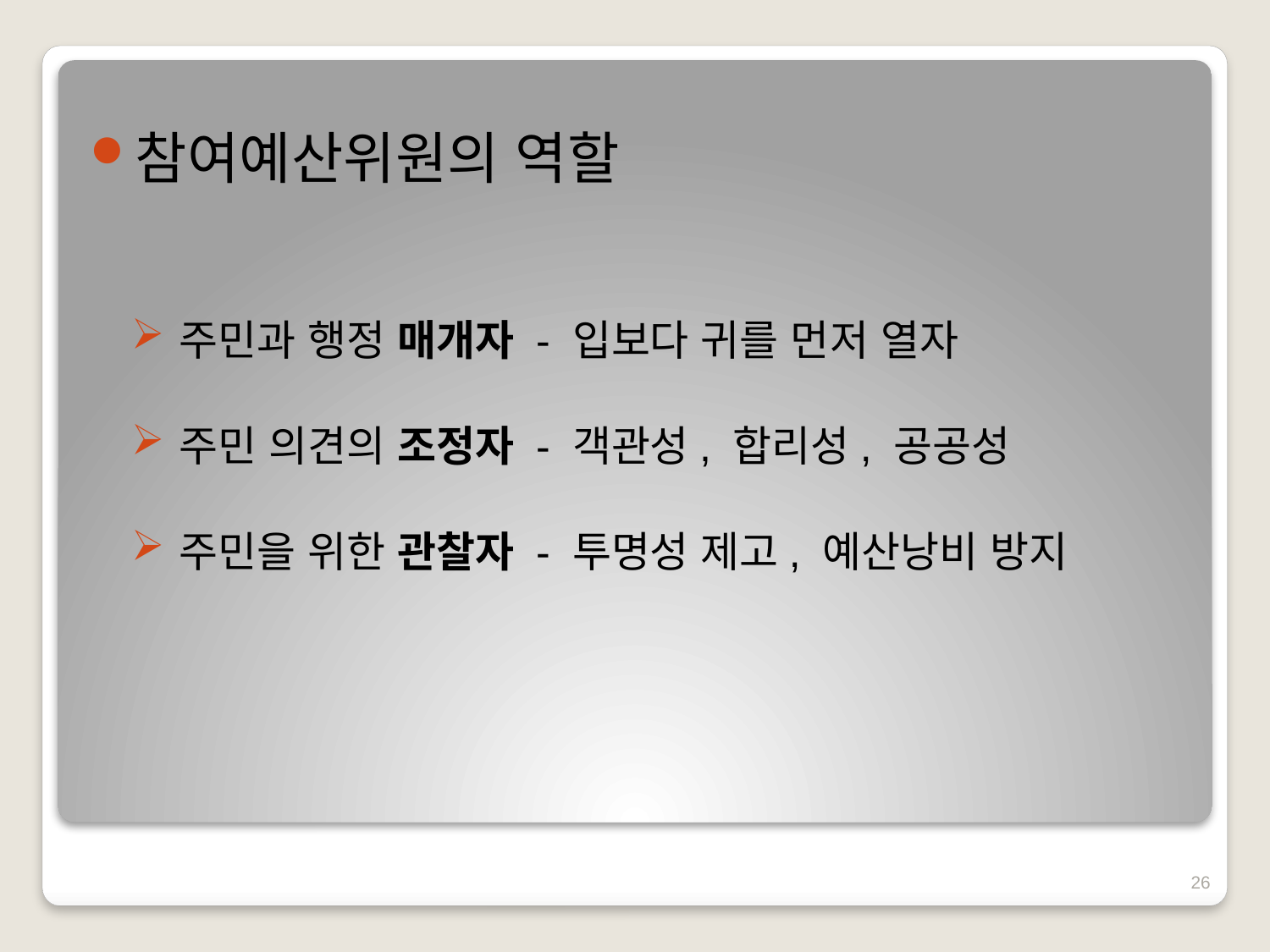

참여예산위원의 역할

주민과 행정 매개자 - 입보다 귀를 먼저 열자
주민 의견의 조정자 - 객관성, 합리성, 공공성
주민을 위한 관찰자 - 투명성 제고, 예산낭비 방지
26